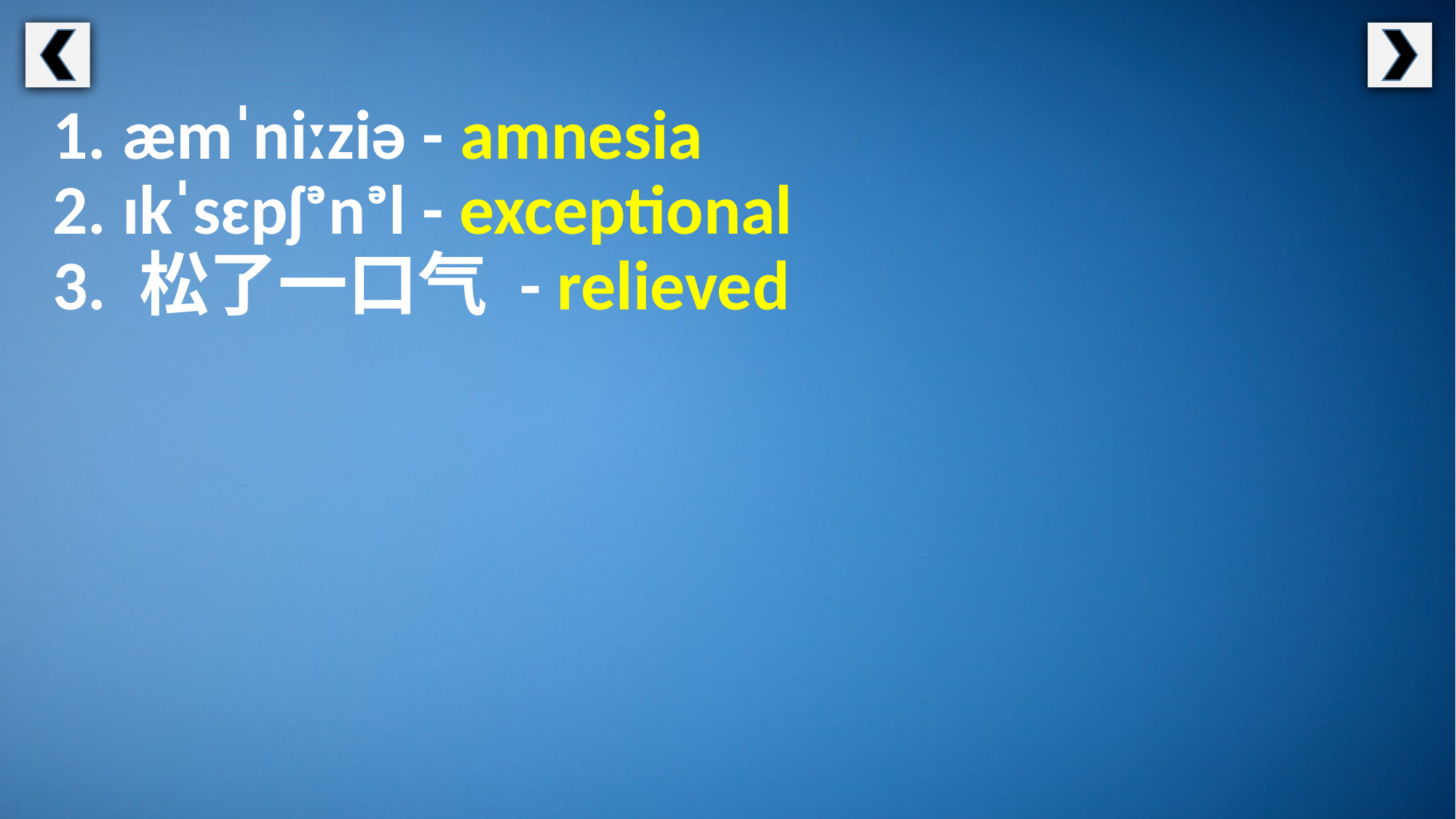

1. æmˈniːziə - amnesia
2. ɪkˈsɛpʃᵊnᵊl - exceptional
3. 松了一口气 - relieved